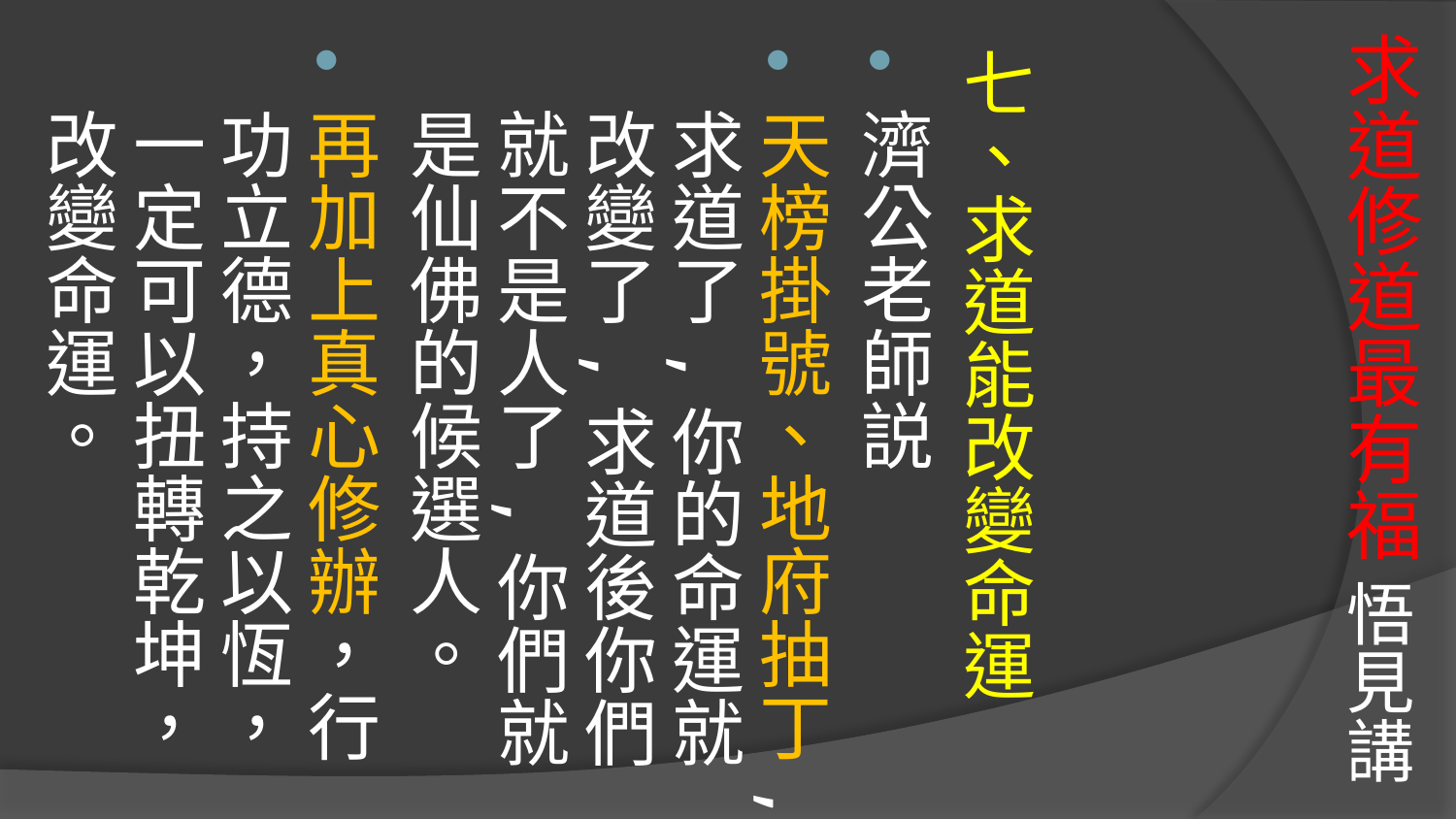

# 求道修道最有福 悟見講
七、求道能改變命運
濟公老師説
天榜掛號、地府抽丁,求道了,你的命運就改變了,求道後你們就不是人了,你們就是仙佛的候選人。
再加上真心修辦，行功立德，持之以恆，一定可以扭轉乾坤，改變命運。